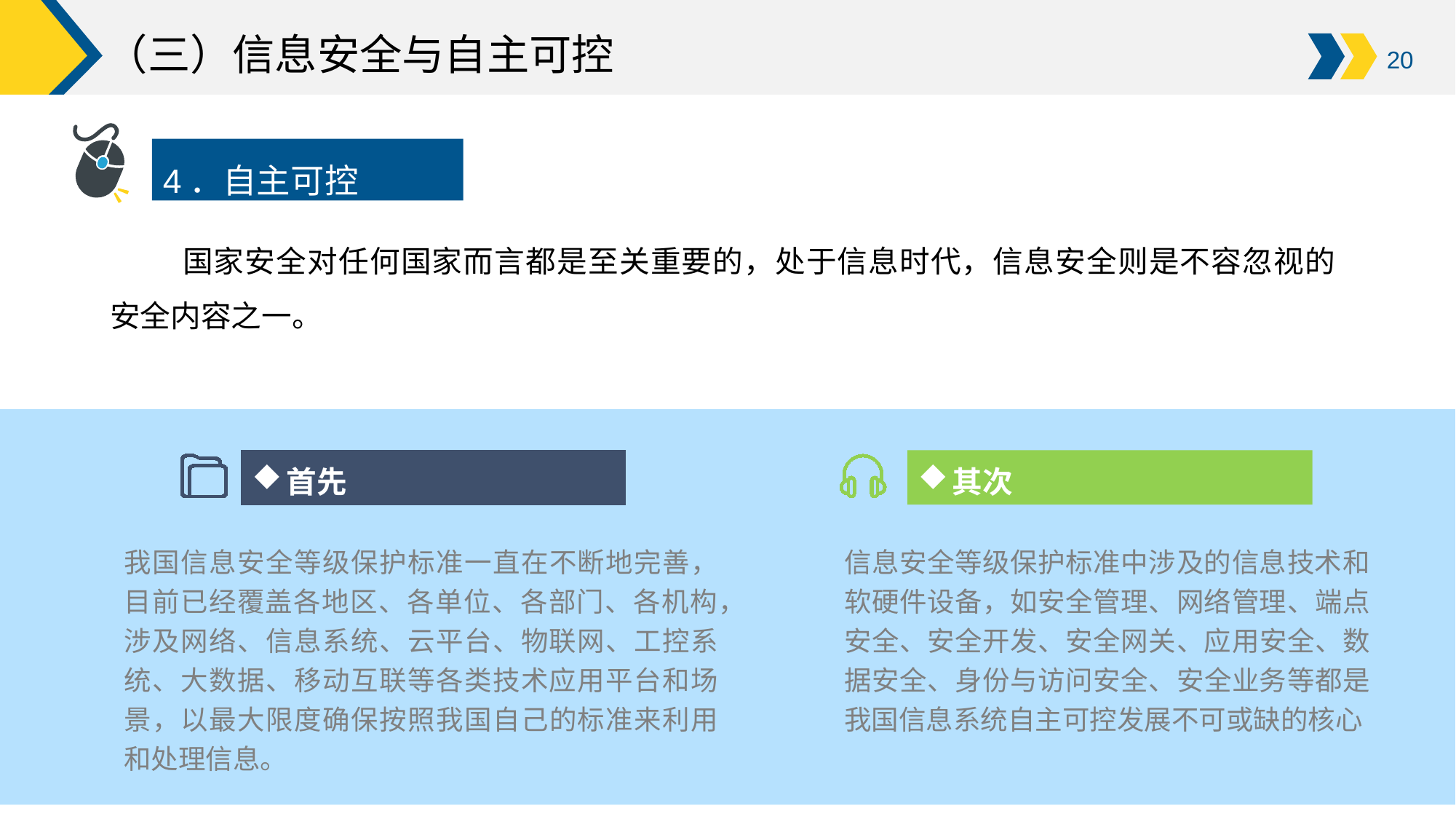

# （三）信息安全与自主可控

4．自主可控
国家安全对任何国家而言都是至关重要的，处于信息时代，信息安全则是不容忽视的安全内容之一。

首先

其次

我国信息安全等级保护标准一直在不断地完善，目前已经覆盖各地区、各单位、各部门、各机构，涉及网络、信息系统、云平台、物联网、工控系统、大数据、移动互联等各类技术应用平台和场景，以最大限度确保按照我国自己的标准来利用和处理信息。
信息安全等级保护标准中涉及的信息技术和软硬件设备，如安全管理、网络管理、端点安全、安全开发、安全网关、应用安全、数据安全、身份与访问安全、安全业务等都是我国信息系统自主可控发展不可或缺的核心